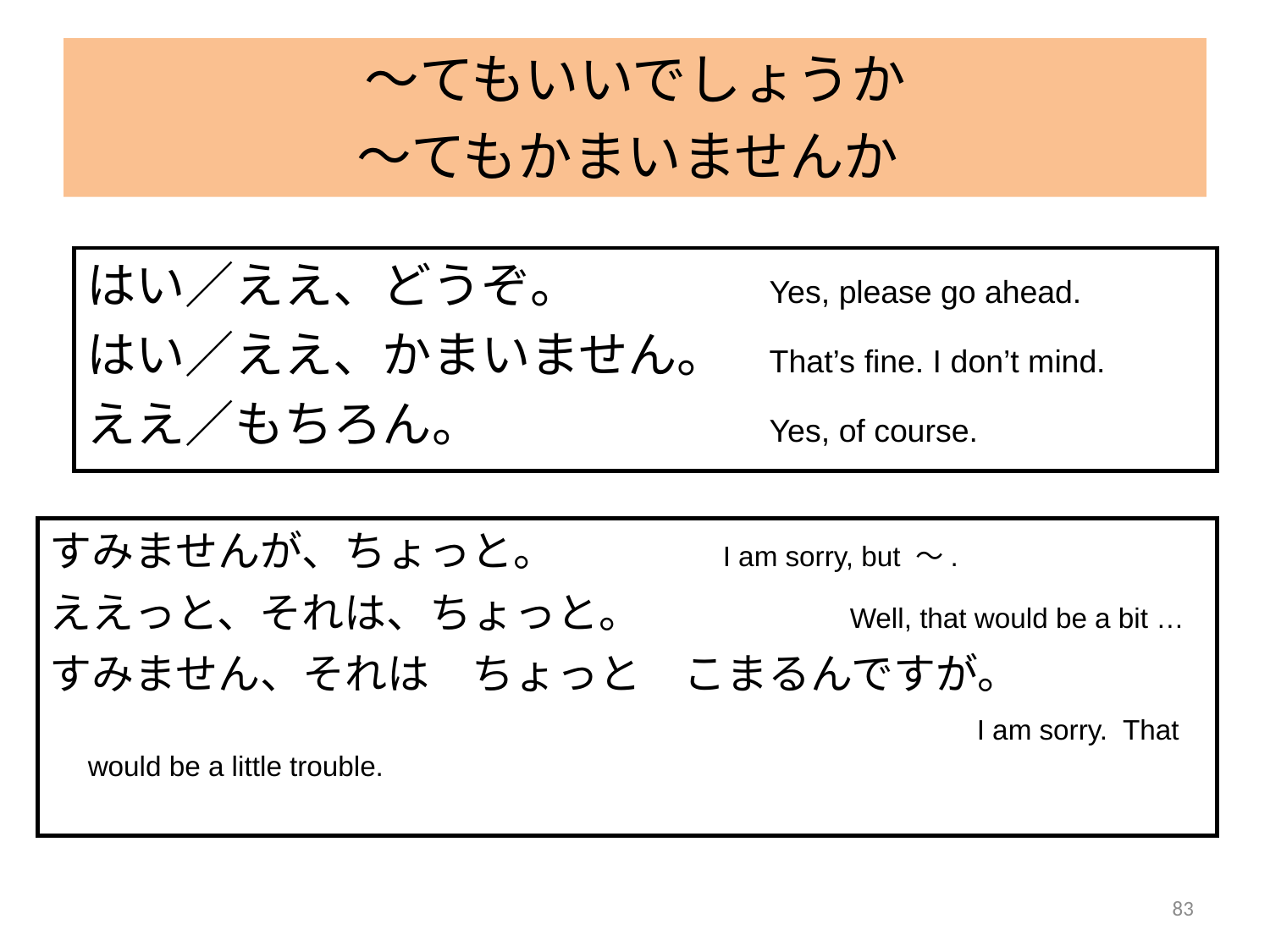

# ～てもいいでしょうか ～てもかまいませんか
はい／ええ、どうぞ。		Yes, please go ahead.
はい／ええ、かまいません。	That’s fine. I don’t mind.
ええ／もちろん。			Yes, of course.
すみませんが、ちょっと。		I am sorry, but ～.
ええっと、それは、ちょっと。		Well, that would be a bit …
すみません、それは　ちょっと　こまるんですが。								I am sorry.  That would be a little trouble.
83